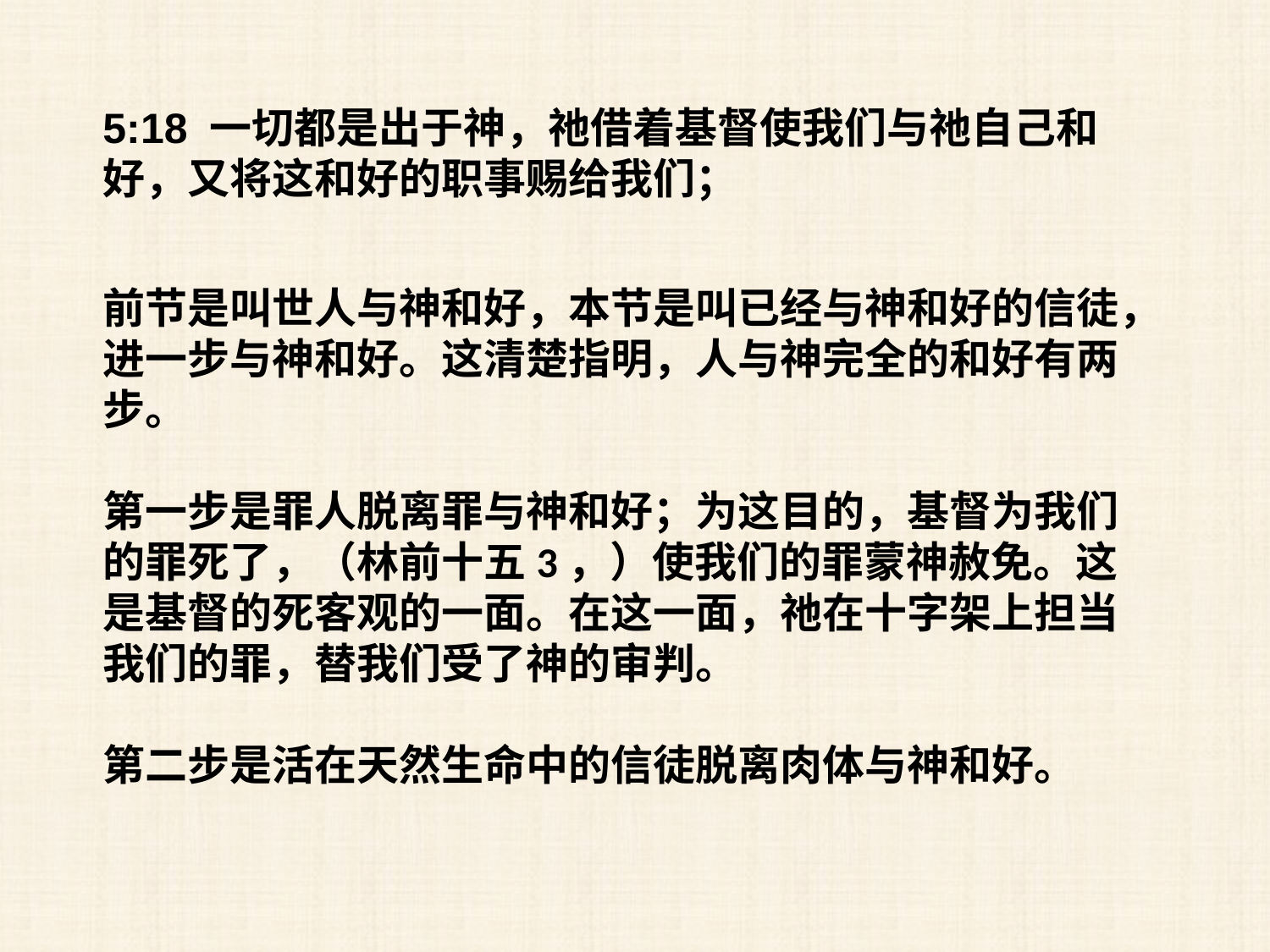

5:18 一切都是出于神，祂借着基督使我们与祂自己和好，又将这和好的职事赐给我们；
前节是叫世人与神和好，本节是叫已经与神和好的信徒，进一步与神和好。这清楚指明，人与神完全的和好有两步。

第一步是罪人脱离罪与神和好；为这目的，基督为我们的罪死了，（林前十五3，）使我们的罪蒙神赦免。这是基督的死客观的一面。在这一面，祂在十字架上担当我们的罪，替我们受了神的审判。

第二步是活在天然生命中的信徒脱离肉体与神和好。